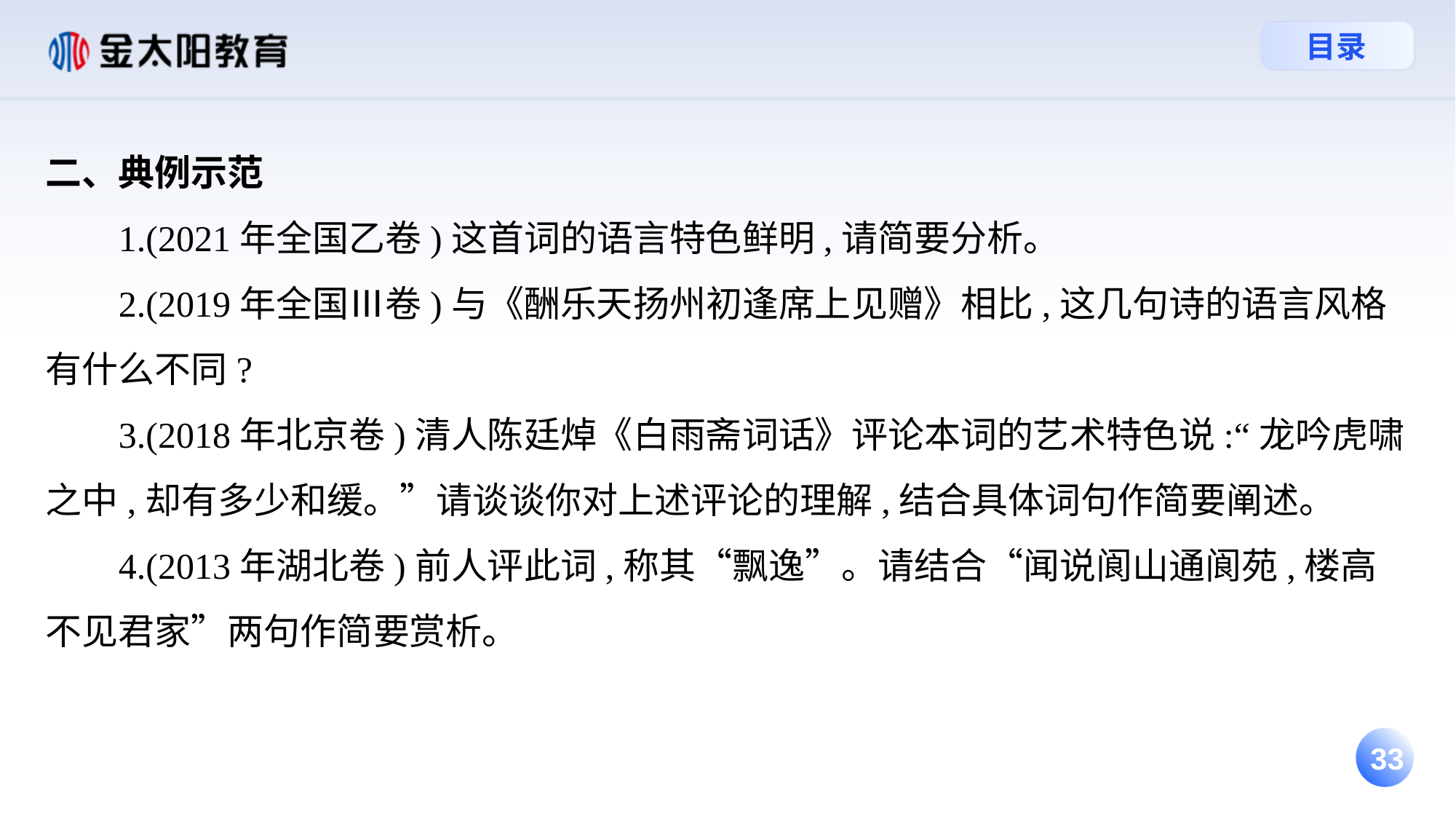

二、典例示范
        1.(2021年全国乙卷)这首词的语言特色鲜明,请简要分析。
        2.(2019年全国Ⅲ卷)与《酬乐天扬州初逢席上见赠》相比,这几句诗的语言风格有什么不同?
        3.(2018年北京卷)清人陈廷焯《白雨斋词话》评论本词的艺术特色说:“龙吟虎啸之中,却有多少和缓。”请谈谈你对上述评论的理解,结合具体词句作简要阐述。
        4.(2013年湖北卷)前人评此词,称其“飘逸”。请结合“闻说阆山通阆苑,楼高不见君家”两句作简要赏析。